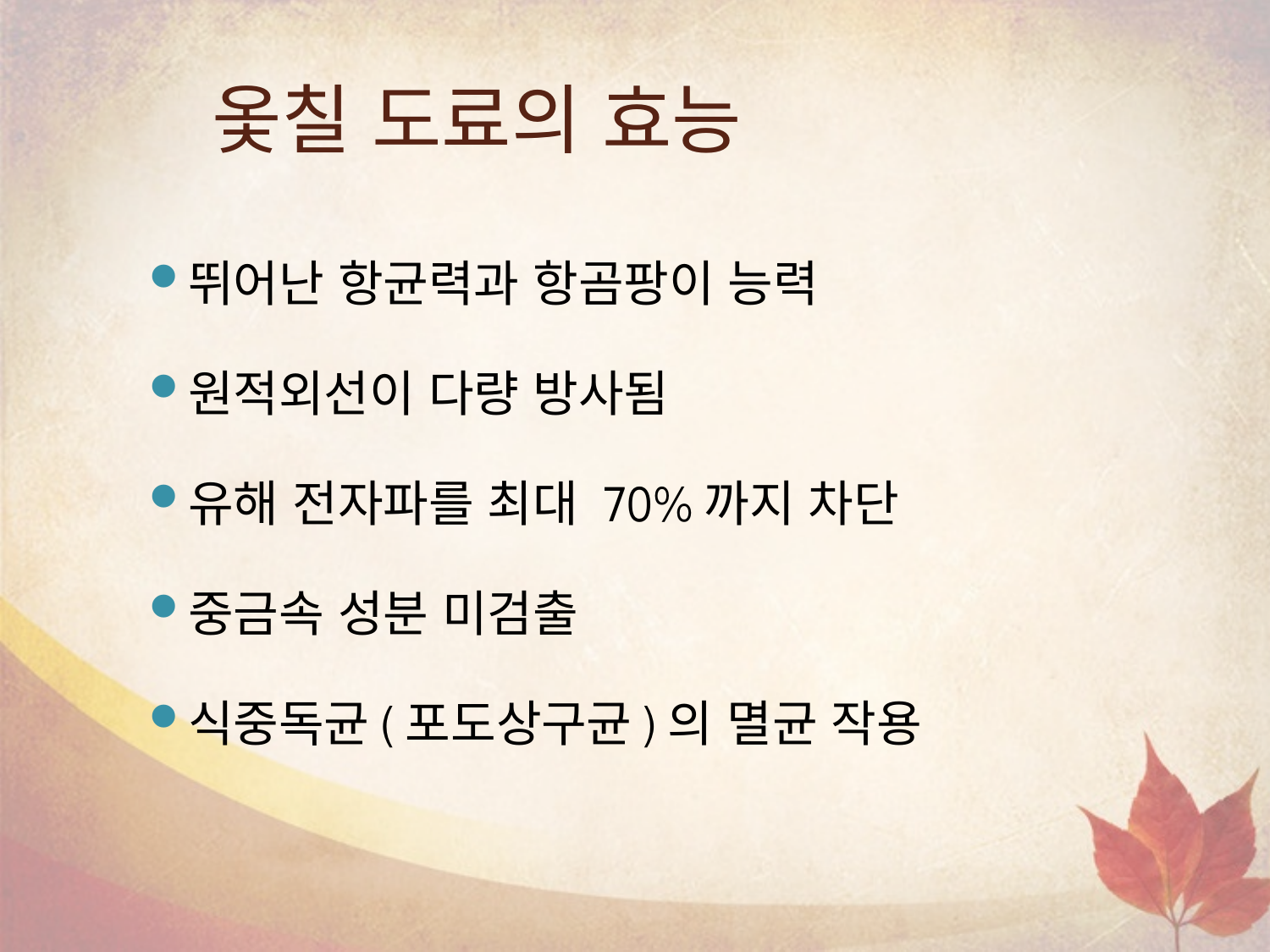

# 옻칠 도료의 효능

뛰어난 항균력과 항곰팡이 능력

원적외선이 다량 방사됨

유해 전자파를 최대 70%까지 차단

중금속 성분 미검출

식중독균(포도상구균)의 멸균 작용